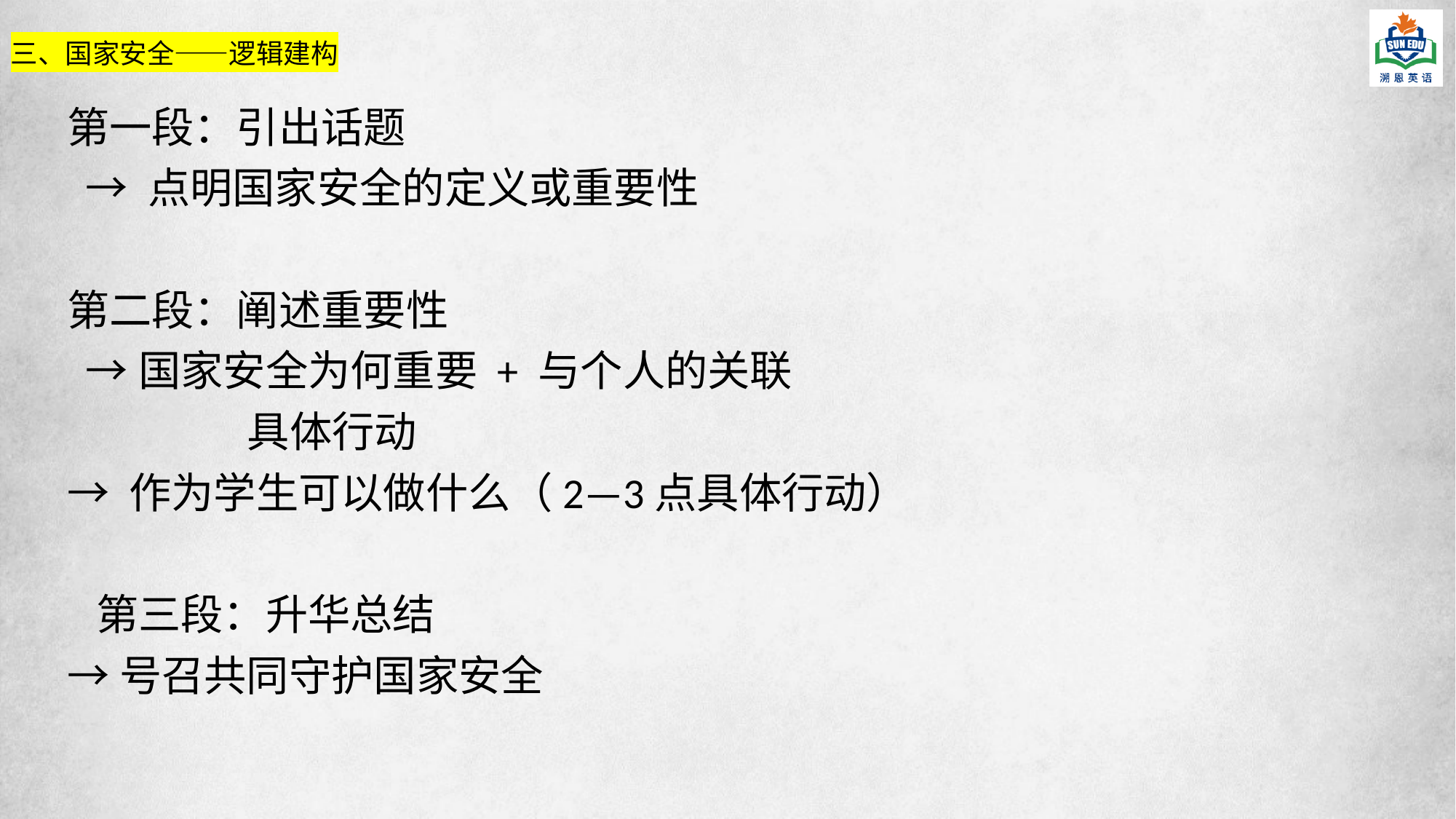

三、国家安全——逻辑建构
第一段：引出话题
  → 点明国家安全的定义或重要性

第二段：阐述重要性
  →国家安全为何重要 + 与个人的关联
                  具体行动
→ 作为学生可以做什么（2—3点具体行动）

  第三段：升华总结
→号召共同守护国家安全